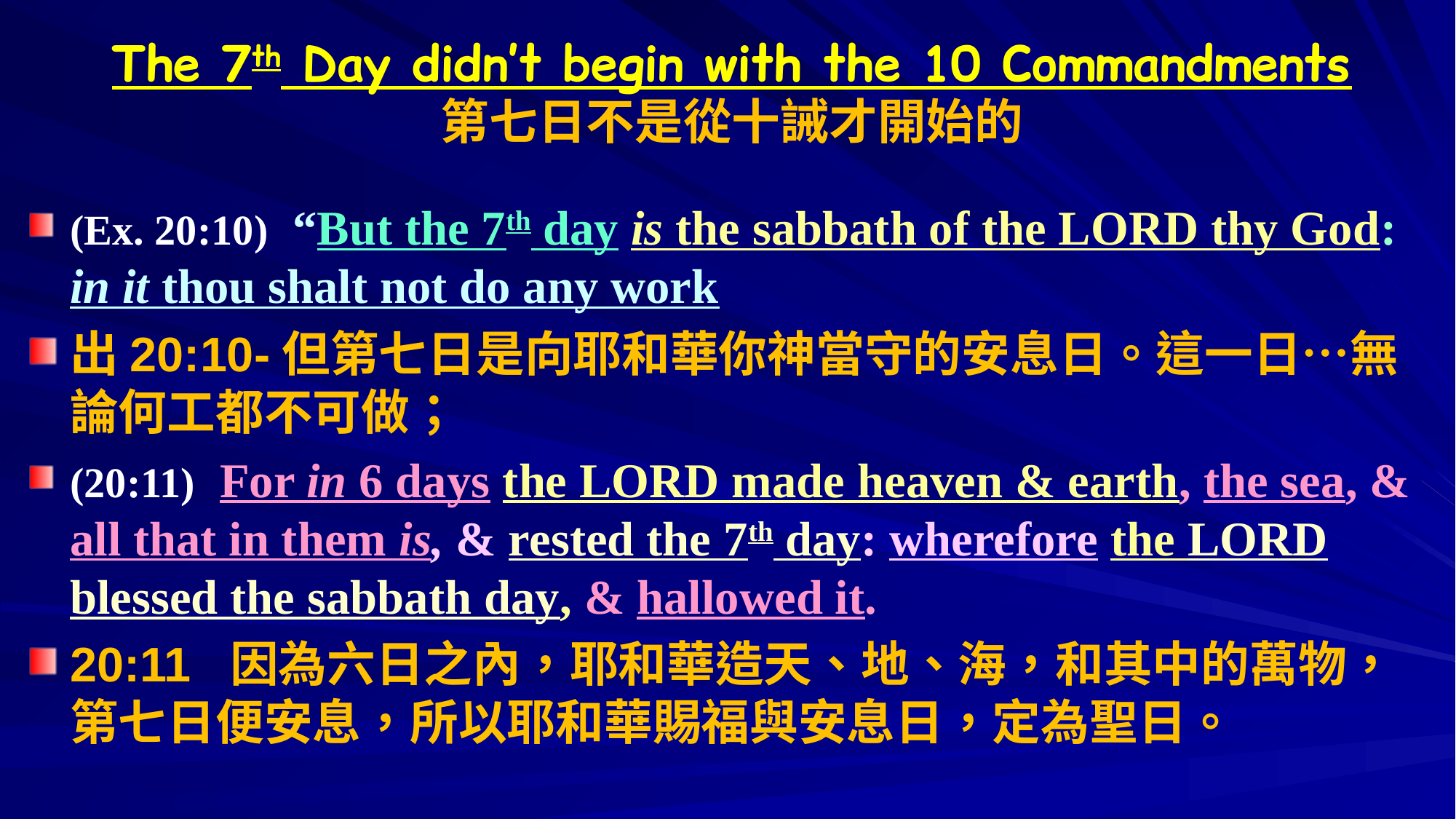

# The 7th Day didn’t begin with the 10 Commandments 第七日不是從十誡才開始的
(Ex. 20:10)  “But the 7th day is the sabbath of the LORD thy God: in it thou shalt not do any work
出20:10-但第七日是向耶和華你神當守的安息日。這一日…無論何工都不可做；
(20:11)  For in 6 days the LORD made heaven & earth, the sea, & all that in them is, & rested the 7th day: wherefore the LORD blessed the sabbath day, & hallowed it.
20:11  因為六日之內，耶和華造天、地、海，和其中的萬物，第七日便安息，所以耶和華賜福與安息日，定為聖日。